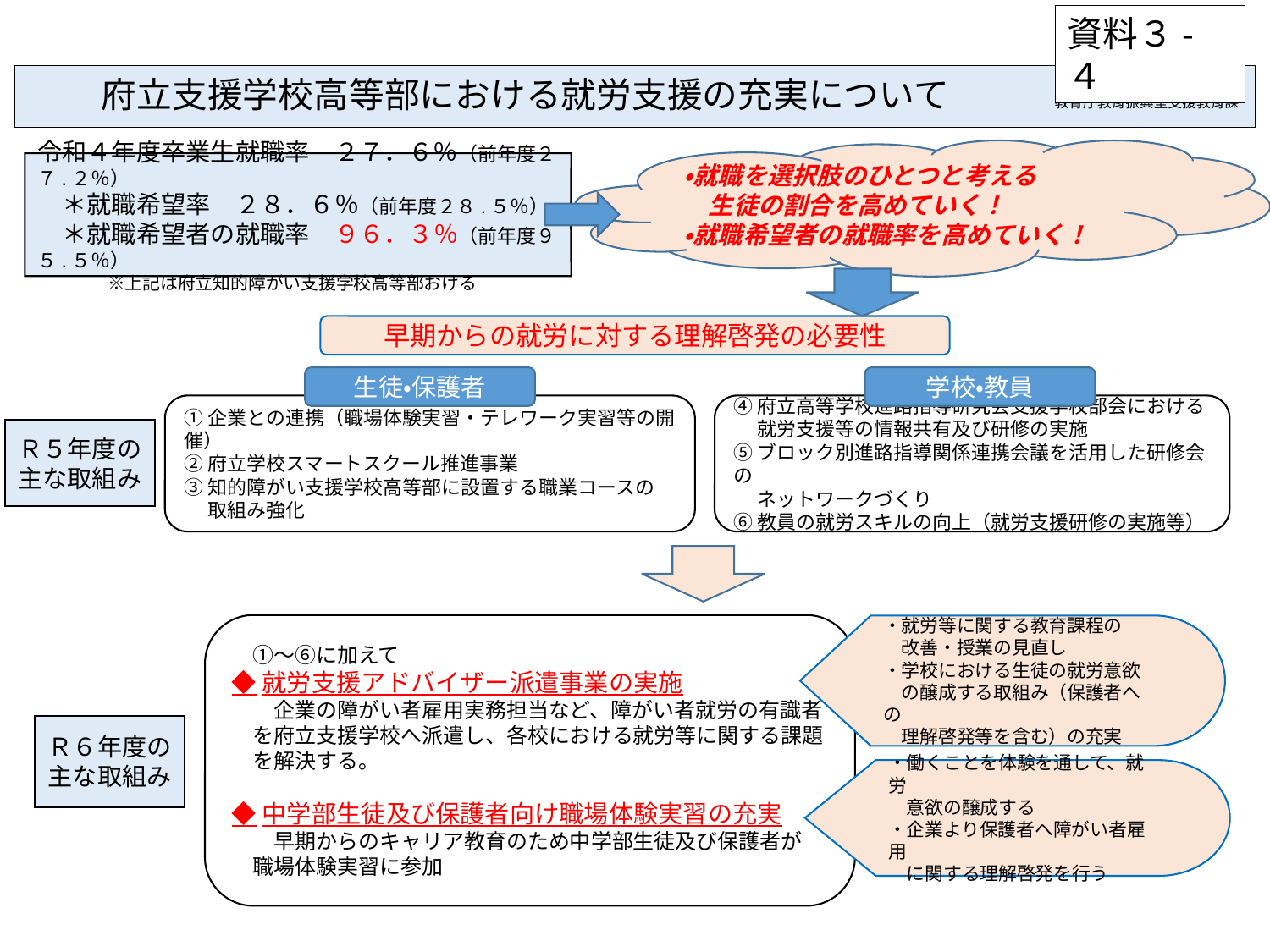

資料３-４
# 府立支援学校高等部における就労支援の充実について　　　教育庁教育振興室支援教育課
・就職を選択肢のひとつと考える
　生徒の割合を高めていく！
・就職希望者の就職率を高めていく！
令和４年度卒業生就職率　２７．６％（前年度２７.２％）
　＊就職希望率　２８．６％（前年度２８.５％）
　＊就職希望者の就職率　９６．３％（前年度９５.５％）
　　　　※上記は府立知的障がい支援学校高等部おける

早期からの就労に対する理解啓発の必要性
生徒・保護者
学校・教員
①企業との連携（職場体験実習・テレワーク実習等の開催）
②府立学校スマートスクール推進事業
③知的障がい支援学校高等部に設置する職業コースの
　 取組み強化
④府立高等学校進路指導研究会支援学校部会における
　 就労支援等の情報共有及び研修の実施
⑤ブロック別進路指導関係連携会議を活用した研修会の
　 ネットワークづくり
⑥教員の就労スキルの向上（就労支援研修の実施等）
Ｒ５年度の主な取組み

　①～⑥に加えて
◆就労支援アドバイザー派遣事業の実施
　　企業の障がい者雇用実務担当など、障がい者就労の有識者
　を府立支援学校へ派遣し、各校における就労等に関する課題
　を解決する。

◆中学部生徒及び保護者向け職場体験実習の充実
　　早期からのキャリア教育のため中学部生徒及び保護者が
　職場体験実習に参加
・就労等に関する教育課程の
　改善・授業の見直し
・学校における生徒の就労意欲
　の醸成する取組み（保護者への
　理解啓発等を含む）の充実
Ｒ６年度の主な取組み
・働くことを体験を通して、就労
　意欲の醸成する
・企業より保護者へ障がい者雇用
　に関する理解啓発を行う